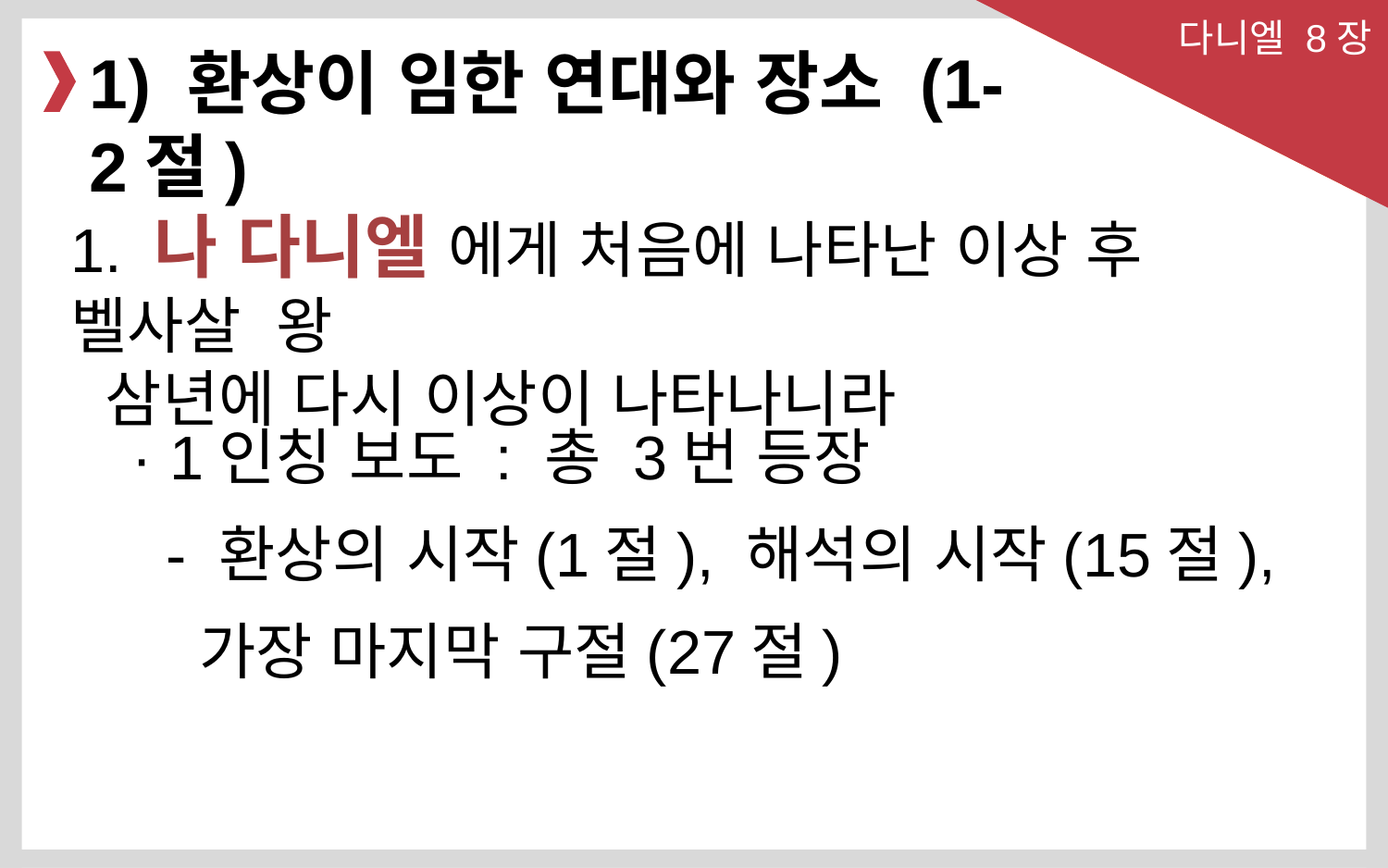

다니엘 8장
1) 환상이 임한 연대와 장소 (1-2절)

1. 나 다니엘 에게 처음에 나타난 이상 후 벨사살  왕
  삼년에 다시 이상이 나타나니라
· 1인칭 보도 : 총 3번 등장
  - 환상의 시작(1절), 해석의 시작(15절),
   가장 마지막 구절(27절)